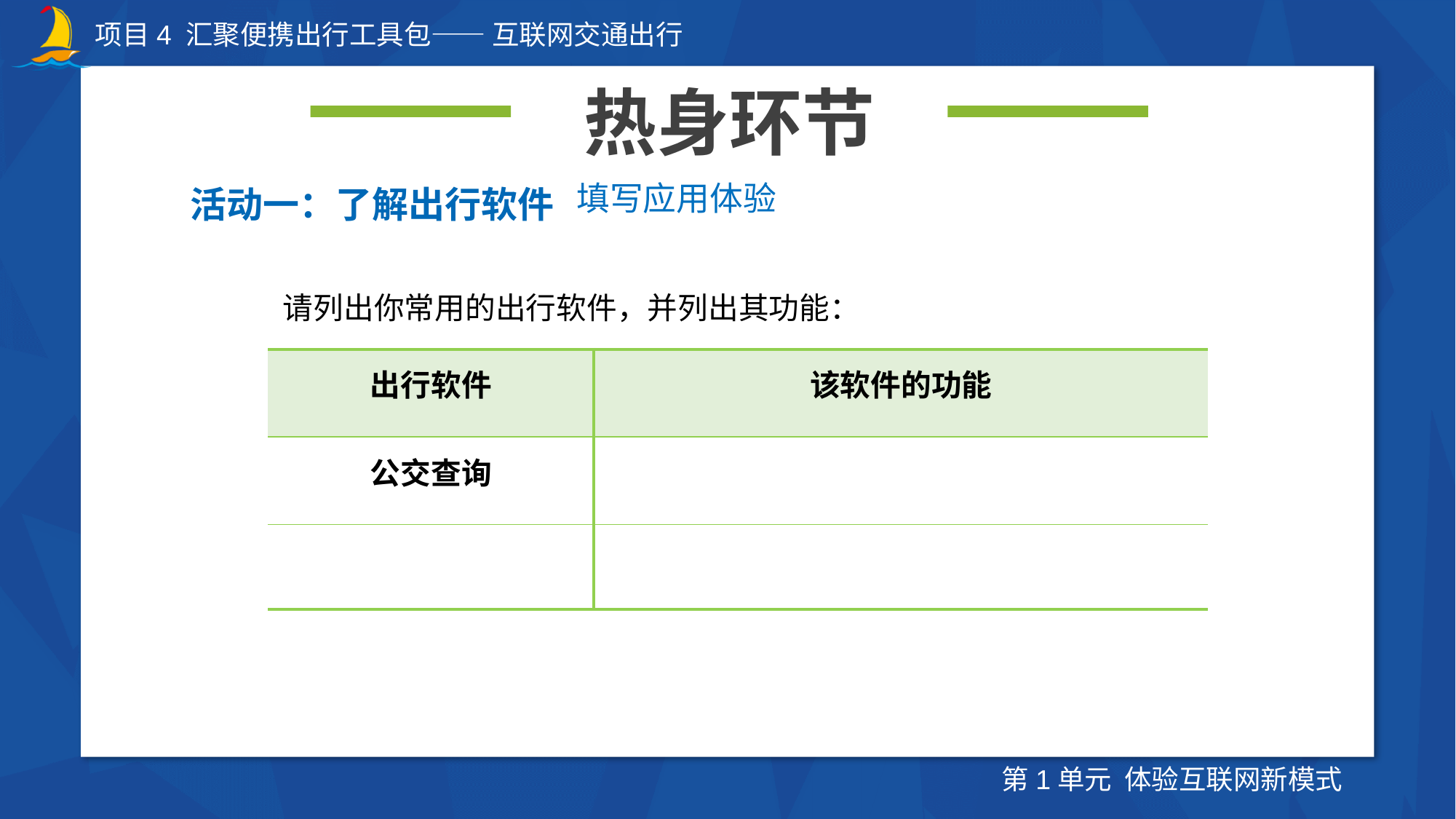

热身环节
活动一：了解出行软件
填写应用体验
请列出你常用的出行软件，并列出其功能：
| 出行软件 | 该软件的功能 |
| --- | --- |
| 公交查询 |  |
|  |  |